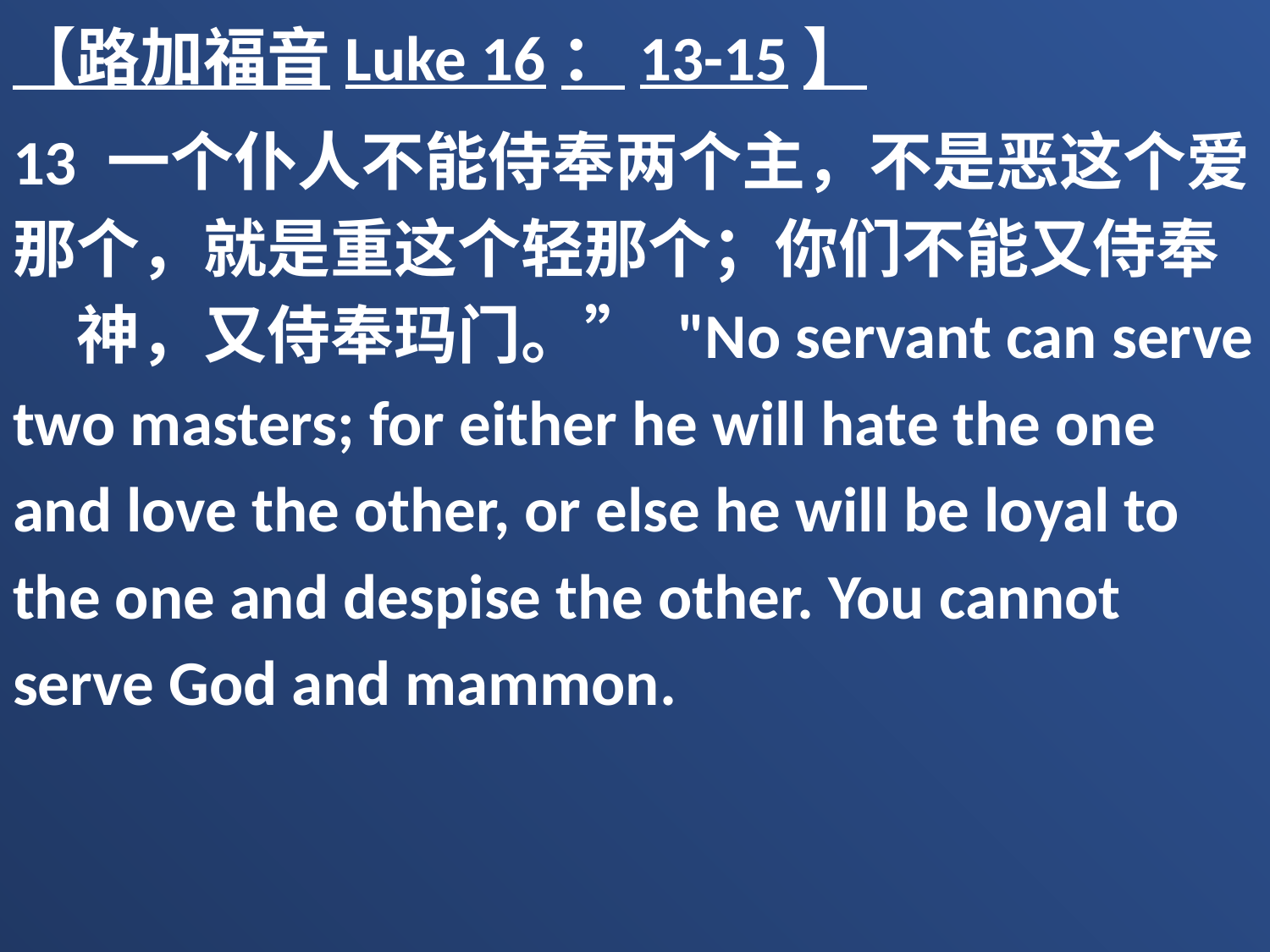

【路加福音Luke 16：13-15】
13 一个仆人不能侍奉两个主，不是恶这个爱那个，就是重这个轻那个；你们不能又侍奉　神，又侍奉玛门。” "No servant can serve two masters; for either he will hate the one and love the other, or else he will be loyal to the one and despise the other. You cannot serve God and mammon.